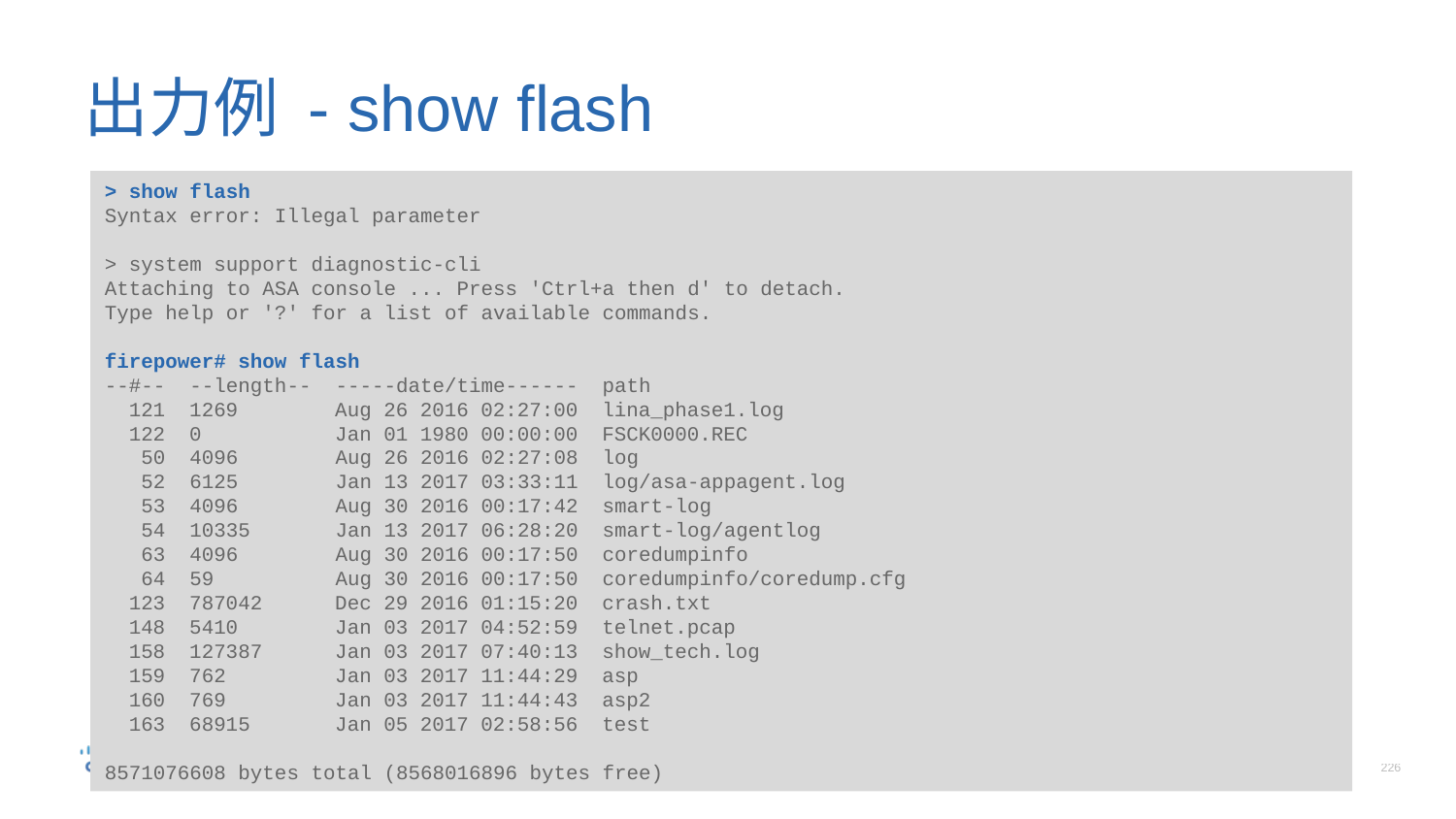

# 出力例 - show flash
> show flash
Syntax error: Illegal parameter

> system support diagnostic-cli
Attaching to ASA console ... Press 'Ctrl+a then d' to detach.
Type help or '?' for a list of available commands.

firepower# show flash
--#--  --length--  -----date/time------  path
  121  1269        Aug 26 2016 02:27:00  lina_phase1.log
  122  0           Jan 01 1980 00:00:00  FSCK0000.REC
   50  4096        Aug 26 2016 02:27:08  log
   52  6125        Jan 13 2017 03:33:11  log/asa-appagent.log
   53  4096        Aug 30 2016 00:17:42  smart-log
   54  10335       Jan 13 2017 06:28:20  smart-log/agentlog
   63  4096        Aug 30 2016 00:17:50  coredumpinfo
   64  59          Aug 30 2016 00:17:50  coredumpinfo/coredump.cfg
  123  787042      Dec 29 2016 01:15:20  crash.txt
  148  5410        Jan 03 2017 04:52:59  telnet.pcap
  158  127387      Jan 03 2017 07:40:13  show_tech.log
  159  762         Jan 03 2017 11:44:29  asp
  160  769         Jan 03 2017 11:44:43  asp2
  163  68915       Jan 05 2017 02:58:56  test

8571076608 bytes total (8568016896 bytes free)